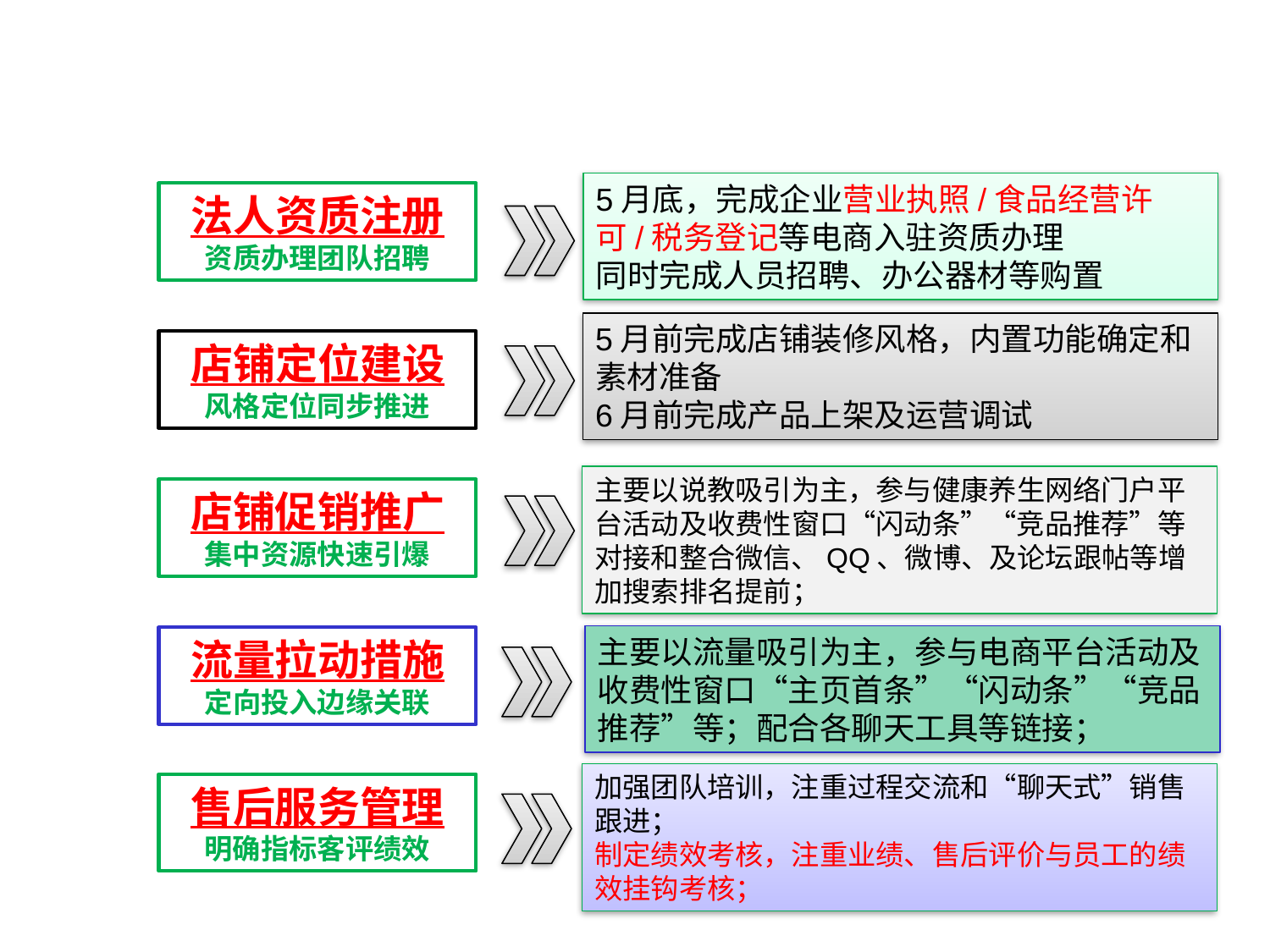

5月底，完成企业营业执照/食品经营许可/税务登记等电商入驻资质办理
同时完成人员招聘、办公器材等购置
法人资质注册
资质办理团队招聘

5月前完成店铺装修风格，内置功能确定和素材准备
6月前完成产品上架及运营调试
店铺定位建设
风格定位同步推进

主要以说教吸引为主，参与健康养生网络门户平台活动及收费性窗口“闪动条”“竞品推荐”等
对接和整合微信、QQ、微博、及论坛跟帖等增加搜索排名提前；
店铺促销推广
集中资源快速引爆

主要以流量吸引为主，参与电商平台活动及收费性窗口“主页首条”“闪动条”“竞品推荐”等；配合各聊天工具等链接；
流量拉动措施
定向投入边缘关联

加强团队培训，注重过程交流和“聊天式”销售跟进；
制定绩效考核，注重业绩、售后评价与员工的绩效挂钩考核；
售后服务管理
明确指标客评绩效